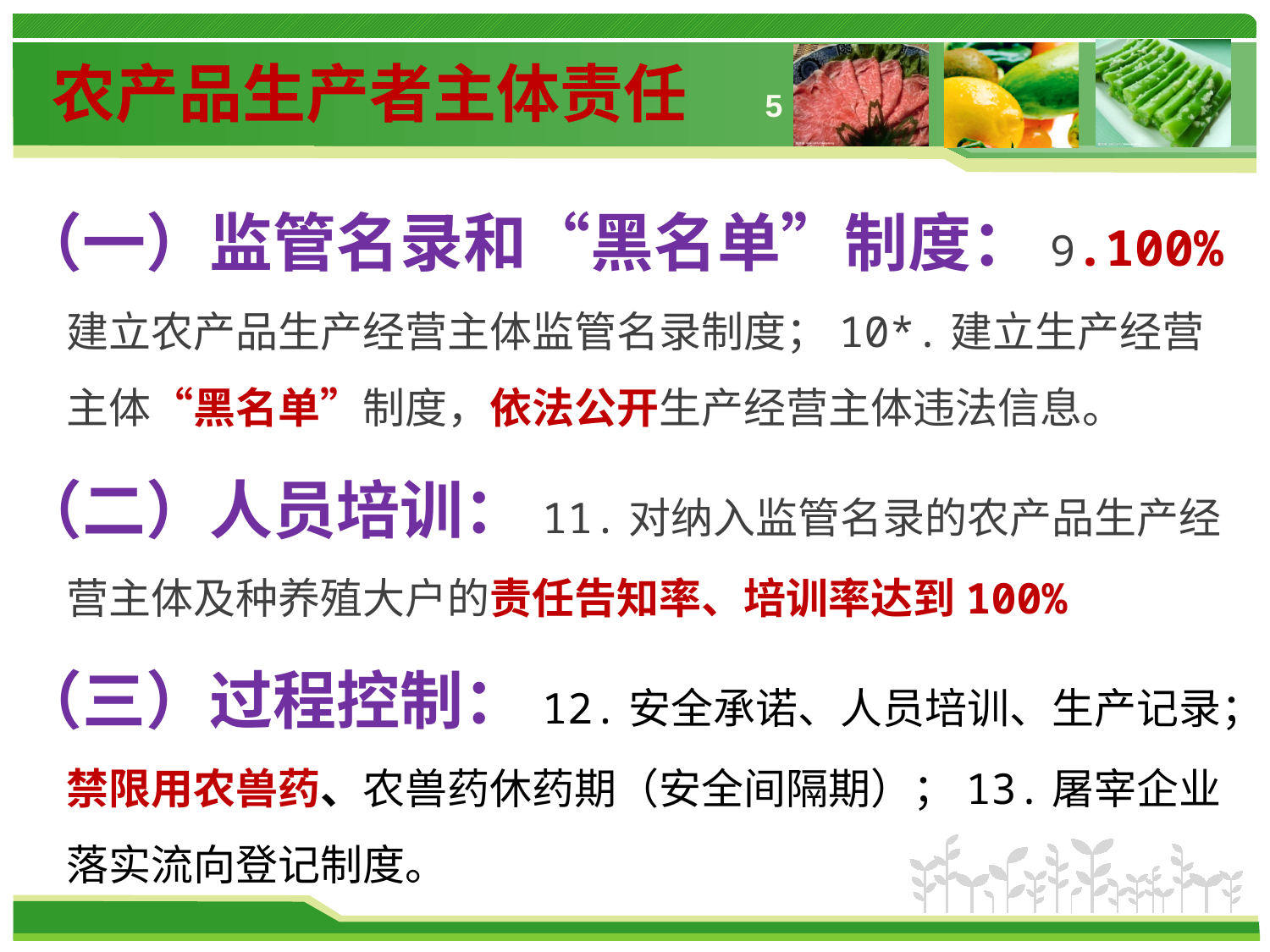

# 农产品生产者主体责任     5
（一）监管名录和“黑名单”制度：9.100%建立农产品生产经营主体监管名录制度；10*.建立生产经营主体“黑名单”制度，依法公开生产经营主体违法信息。
（二）人员培训：11.对纳入监管名录的农产品生产经营主体及种养殖大户的责任告知率、培训率达到100%
（三）过程控制：12.安全承诺、人员培训、生产记录；禁限用农兽药、农兽药休药期（安全间隔期）；13.屠宰企业落实流向登记制度。